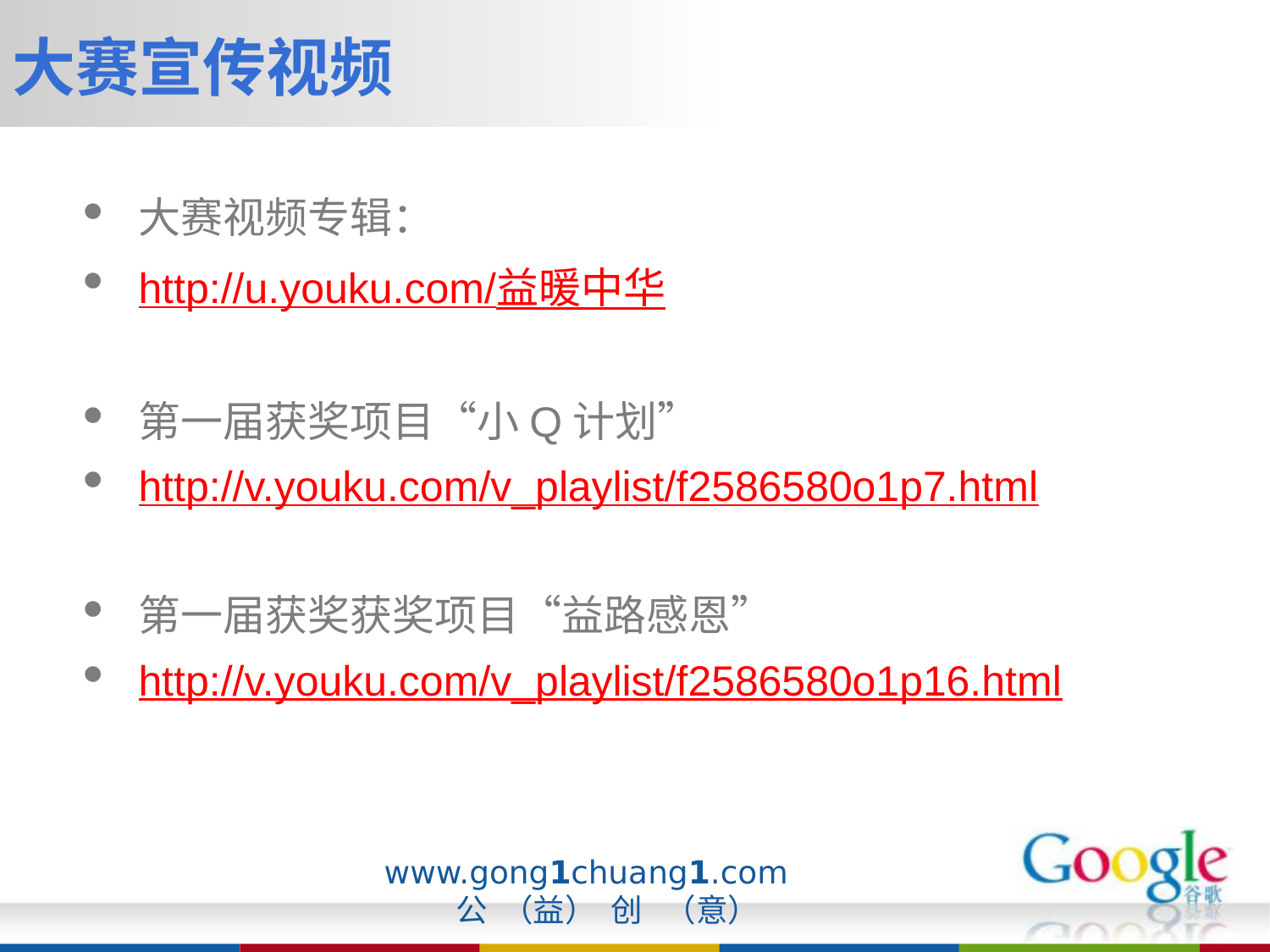

大赛宣传视频

大赛视频专辑：
http://u.youku.com/益暖中华

第一届获奖项目“小Q计划”
http://v.youku.com/v_playlist/f2586580o1p7.html

第一届获奖获奖项目“益路感恩”
http://v.youku.com/v_playlist/f2586580o1p16.html